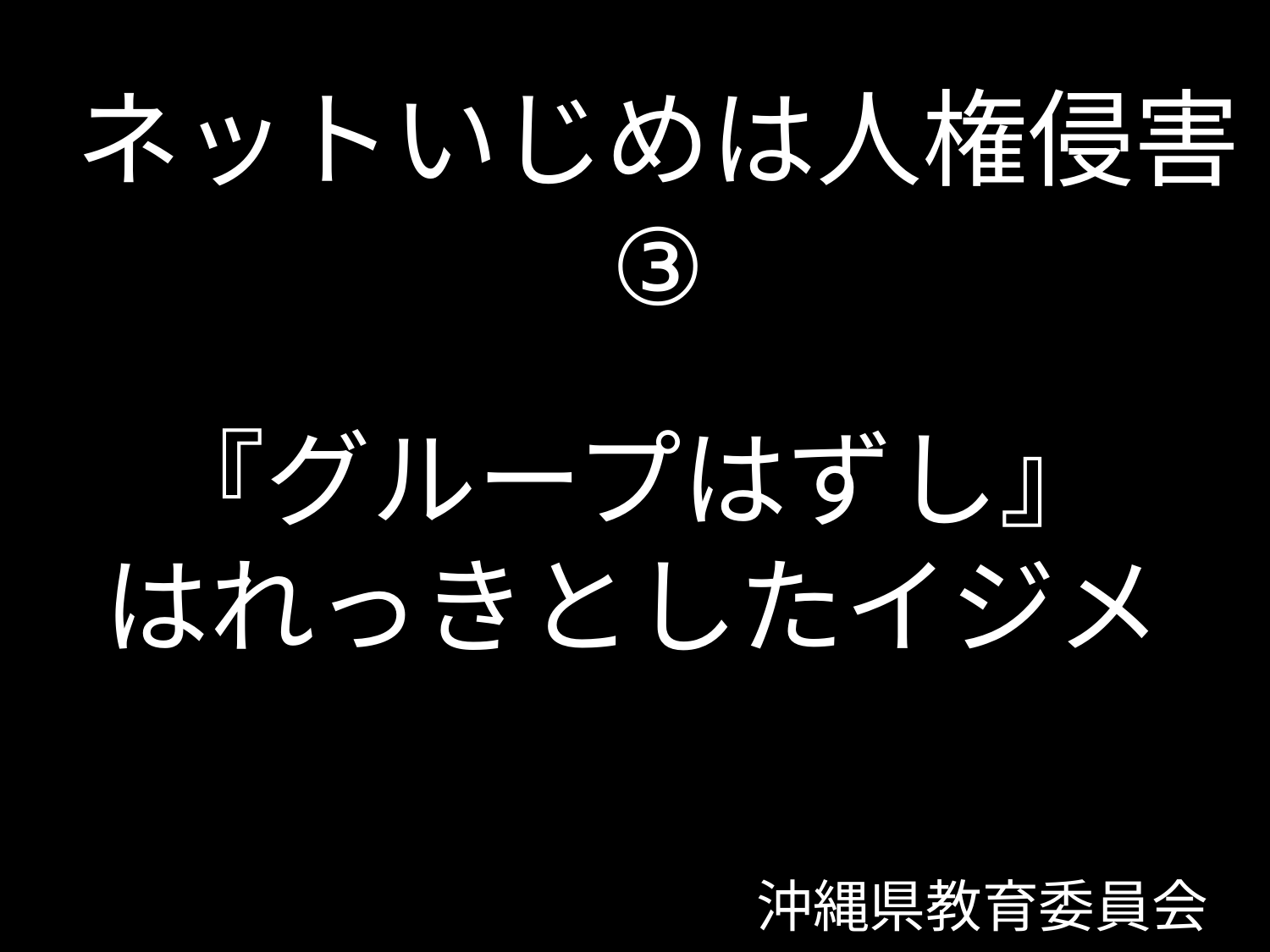

ネットいじめは人権侵害
③
『グループはずし』
はれっきとしたイジメ
沖縄県教育委員会